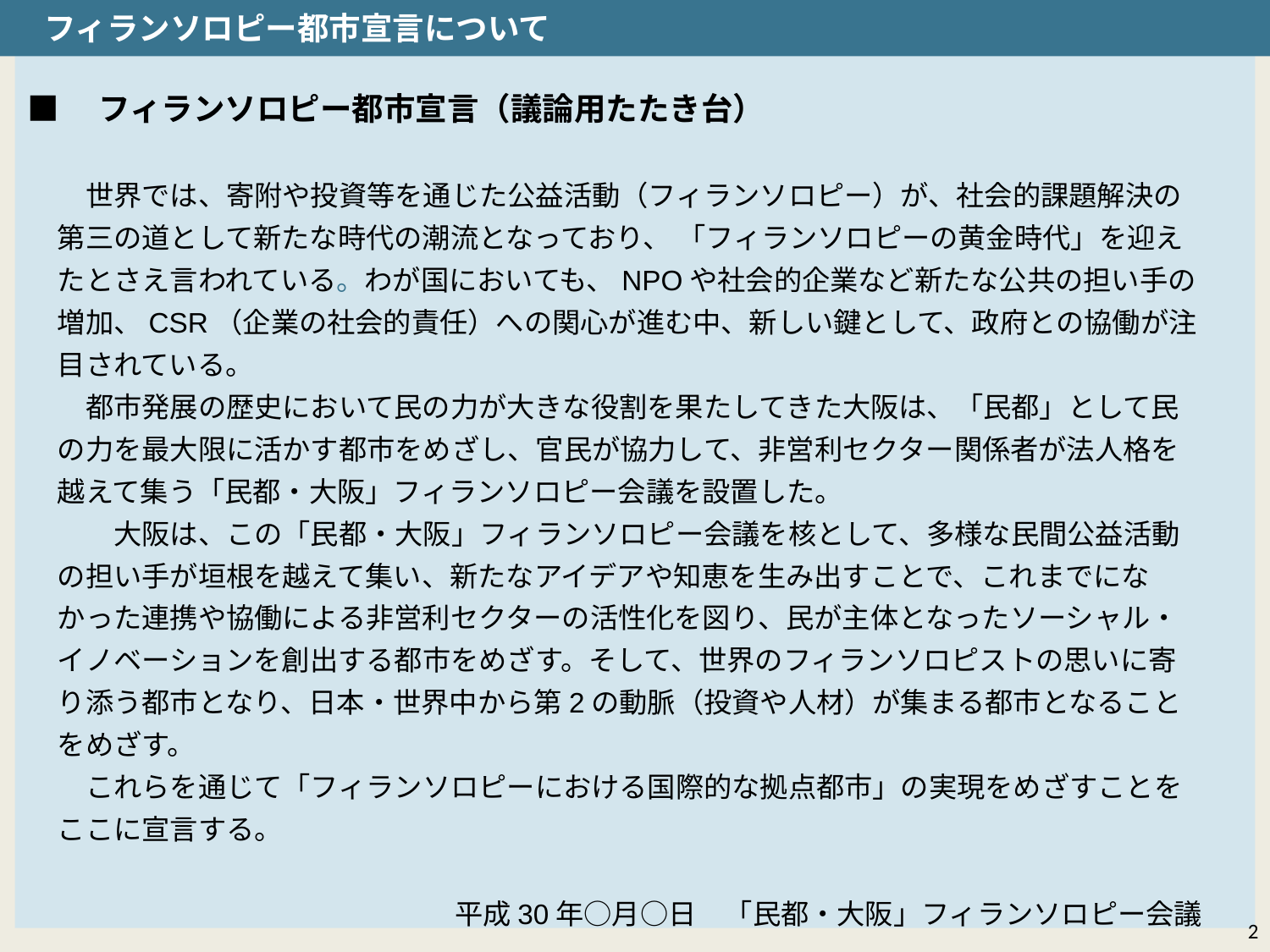

フィランソロピー都市宣言について

■　フィランソロピー都市宣言（議論用たたき台）

　世界では、寄附や投資等を通じた公益活動（フィランソロピー）が、社会的課題解決の第三の道として新たな時代の潮流となっており、 「フィランソロピーの黄金時代」を迎えたとさえ言われている。わが国においても、NPOや社会的企業など新たな公共の担い手の増加、CSR（企業の社会的責任）への関心が進む中、新しい鍵として、政府との協働が注目されている。
　都市発展の歴史において民の力が大きな役割を果たしてきた大阪は、「民都」として民の力を最大限に活かす都市をめざし、官民が協力して、非営利セクター関係者が法人格を越えて集う「民都・大阪」フィランソロピー会議を設置した。
　　大阪は、この「民都・大阪」フィランソロピー会議を核として、多様な民間公益活動の担い手が垣根を越えて集い、新たなアイデアや知恵を生み出すことで、これまでになかった連携や協働による非営利セクターの活性化を図り、民が主体となったソーシャル・イノベーションを創出する都市をめざす。そして、世界のフィランソロピストの思いに寄り添う都市となり、日本・世界中から第2の動脈（投資や人材）が集まる都市となることをめざす。
　これらを通じて「フィランソロピーにおける国際的な拠点都市」の実現をめざすことをここに宣言する。

平成30年○月○日　「民都・大阪」フィランソロピー会議

2